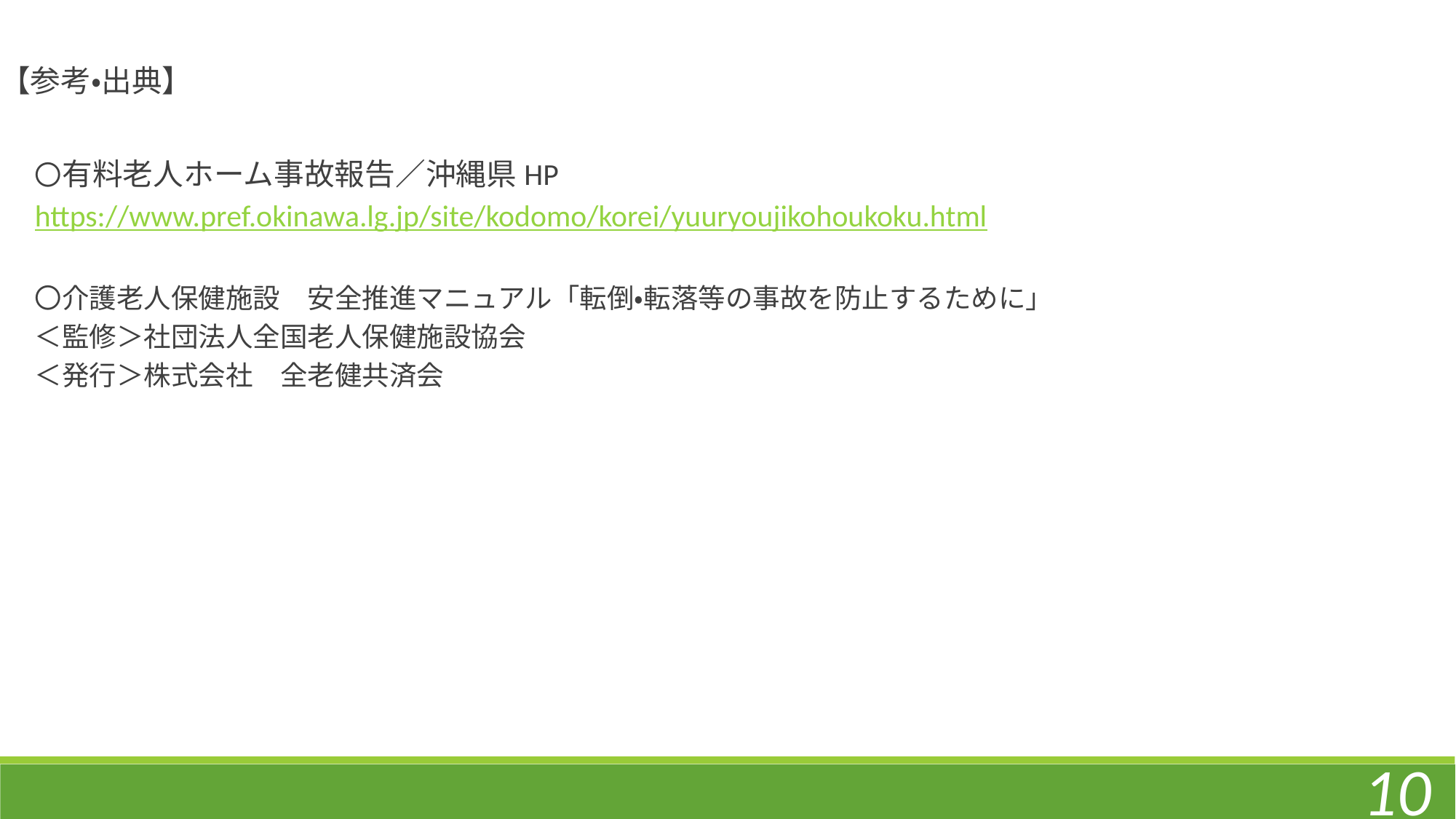

【参考・出典】

〇有料老人ホーム事故報告／沖縄県HP
https://www.pref.okinawa.lg.jp/site/kodomo/korei/yuuryoujikohoukoku.html

〇介護老人保健施設　安全推進マニュアル「転倒・転落等の事故を防止するために」
＜監修＞社団法人全国老人保健施設協会
＜発行＞株式会社　全老健共済会

10